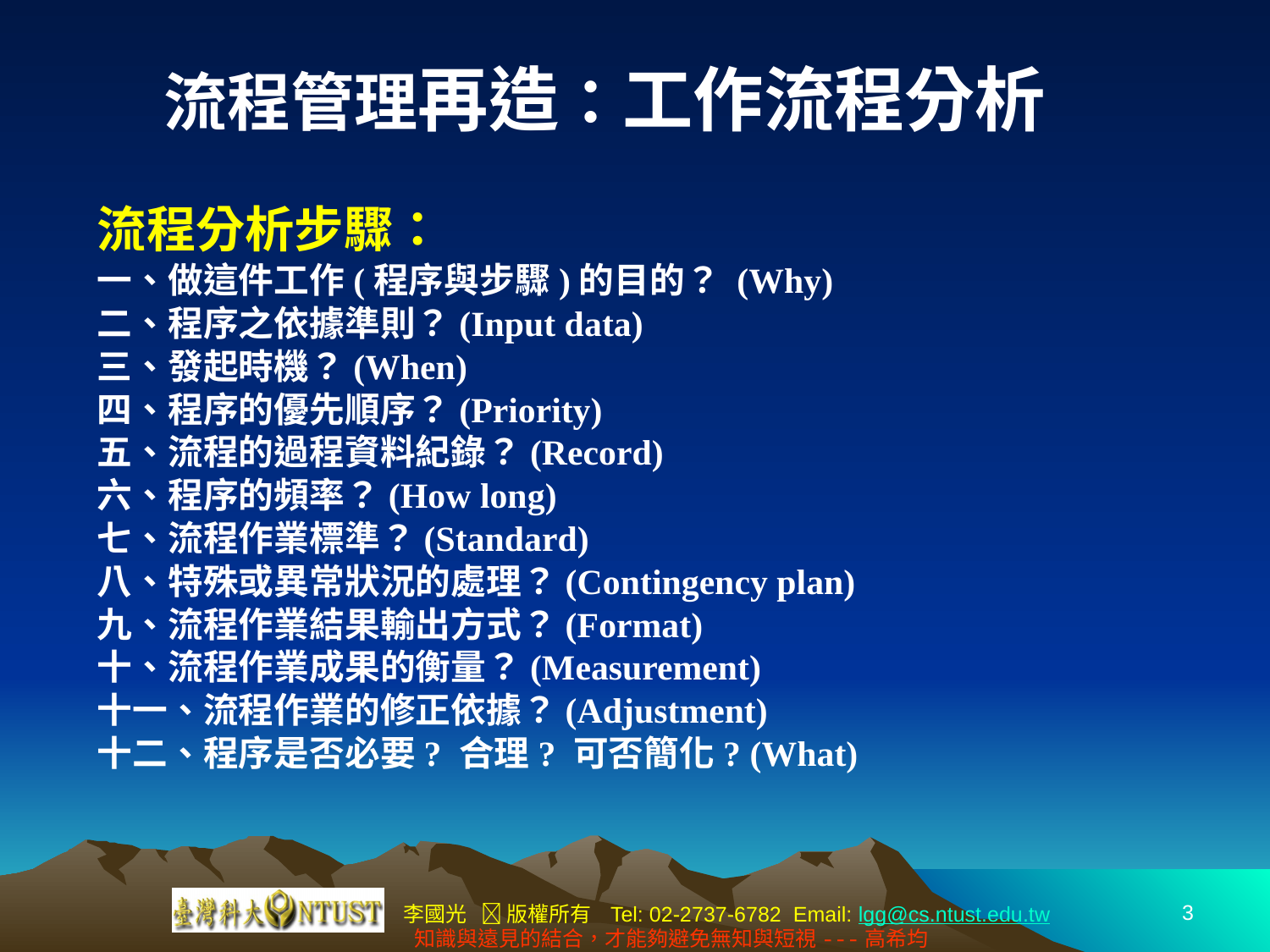

# 流程管理再造：工作流程分析
流程分析步驟：
一、做這件工作(程序與步驟)的目的？ (Why)
二、程序之依據準則？(Input data)
三、發起時機？(When)
四、程序的優先順序？(Priority)
五、流程的過程資料紀錄？(Record)
六、程序的頻率？(How long)
七、流程作業標準？(Standard)
八、特殊或異常狀況的處理？(Contingency plan)
九、流程作業結果輸出方式？(Format)
十、流程作業成果的衡量？(Measurement)
十一、流程作業的修正依據？(Adjustment)
十二、程序是否必要? 合理? 可否簡化? (What)

3